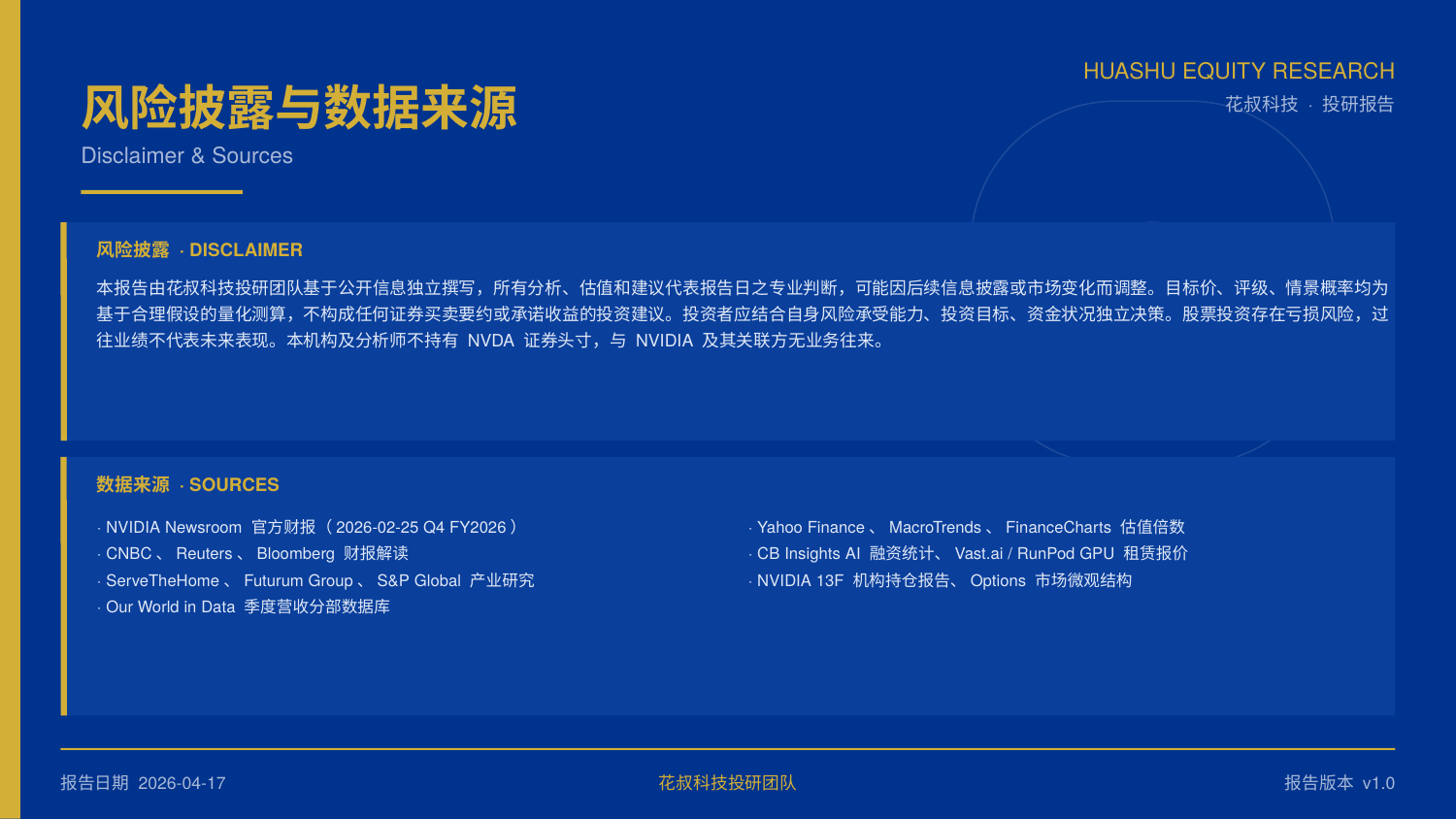

HUASHU EQUITY RESEARCH
风险披露与数据来源
花叔科技 · 投研报告

Disclaimer & Sources

风险披露 · DISCLAIMER
本报告由花叔科技投研团队基于公开信息独立撰写，所有分析、估值和建议代表报告日之专业判断，可能因后续信息披露或市场变化而调整。目标价、评级、情景概率均为基于合理假设的量化测算，不构成任何证券买卖要约或承诺收益的投资建议。投资者应结合自身风险承受能力、投资目标、资金状况独立决策。股票投资存在亏损风险，过往业绩不代表未来表现。本机构及分析师不持有 NVDA 证券头寸，与 NVIDIA 及其关联方无业务往来。

数据来源 · SOURCES
· NVIDIA Newsroom 官方财报（2026-02-25 Q4 FY2026）
· Yahoo Finance、MacroTrends、FinanceCharts 估值倍数
· CNBC、Reuters、Bloomberg 财报解读
· CB Insights AI 融资统计、Vast.ai / RunPod GPU 租赁报价
· ServeTheHome、Futurum Group、S&P Global 产业研究
· NVIDIA 13F 机构持仓报告、Options 市场微观结构
· Our World in Data 季度营收分部数据库

报告日期 2026-04-17
花叔科技投研团队
报告版本 v1.0